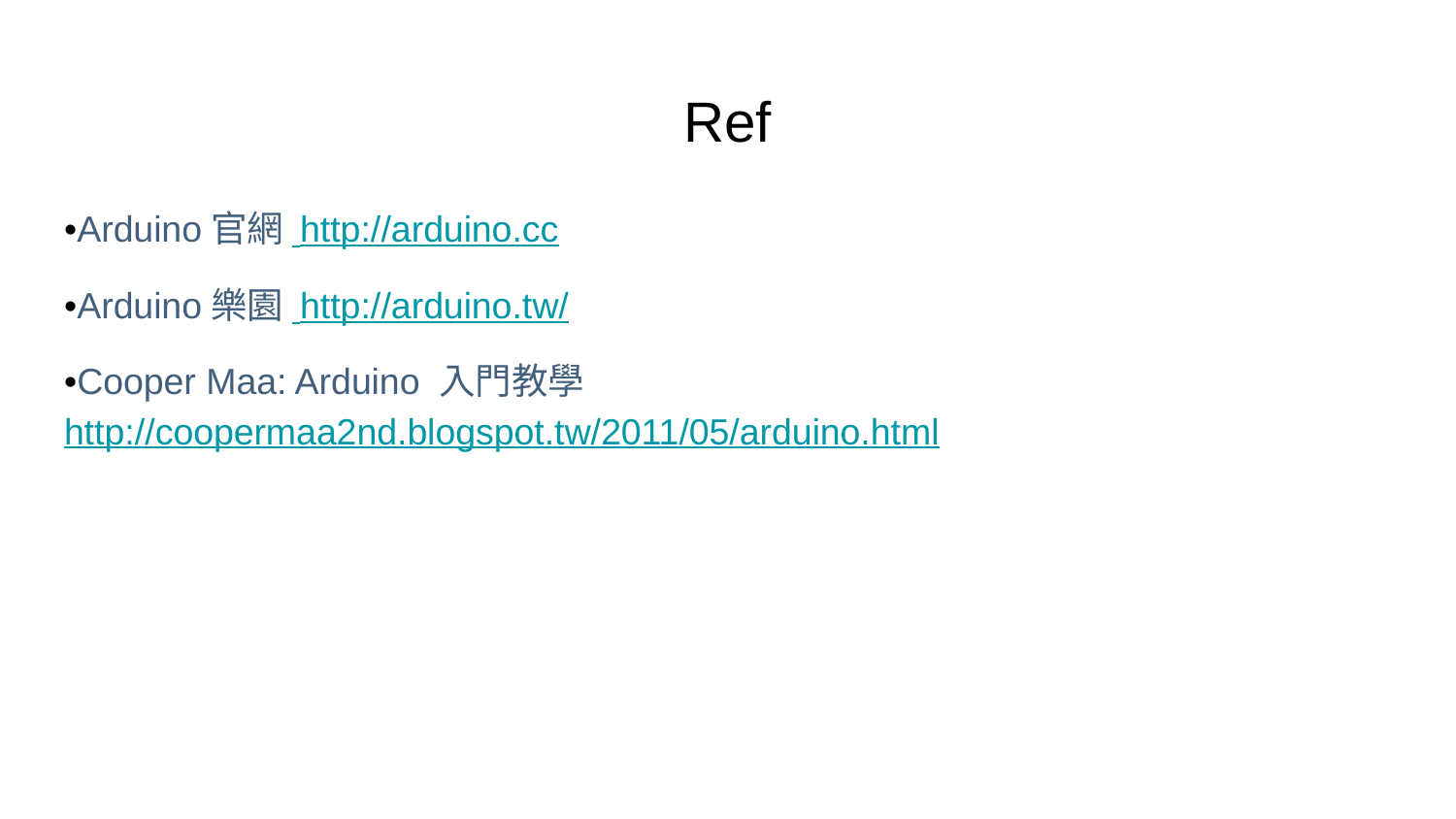

# Ref
•Arduino官網  http://arduino.cc
•Arduino樂園  http://arduino.tw/
•Cooper Maa: Arduino 入門教學http://coopermaa2nd.blogspot.tw/2011/05/arduino.html